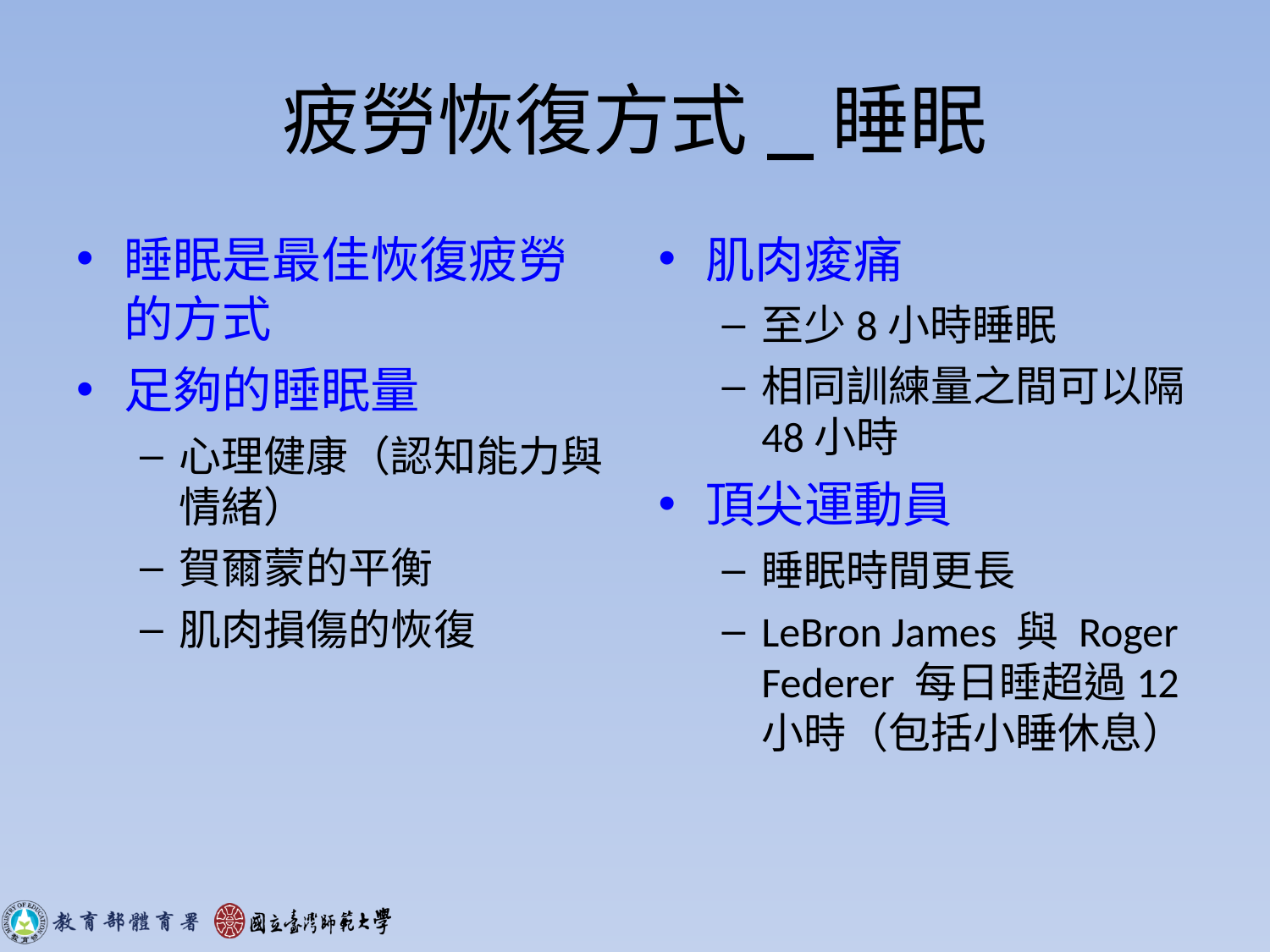

# 疲勞恢復方式_睡眠
睡眠是最佳恢復疲勞的方式
足夠的睡眠量
心理健康（認知能力與情緒）
賀爾蒙的平衡
肌肉損傷的恢復
肌肉痠痛
至少8小時睡眠
相同訓練量之間可以隔48小時
頂尖運動員
睡眠時間更長
LeBron James 與 Roger Federer 每日睡超過12小時（包括小睡休息）